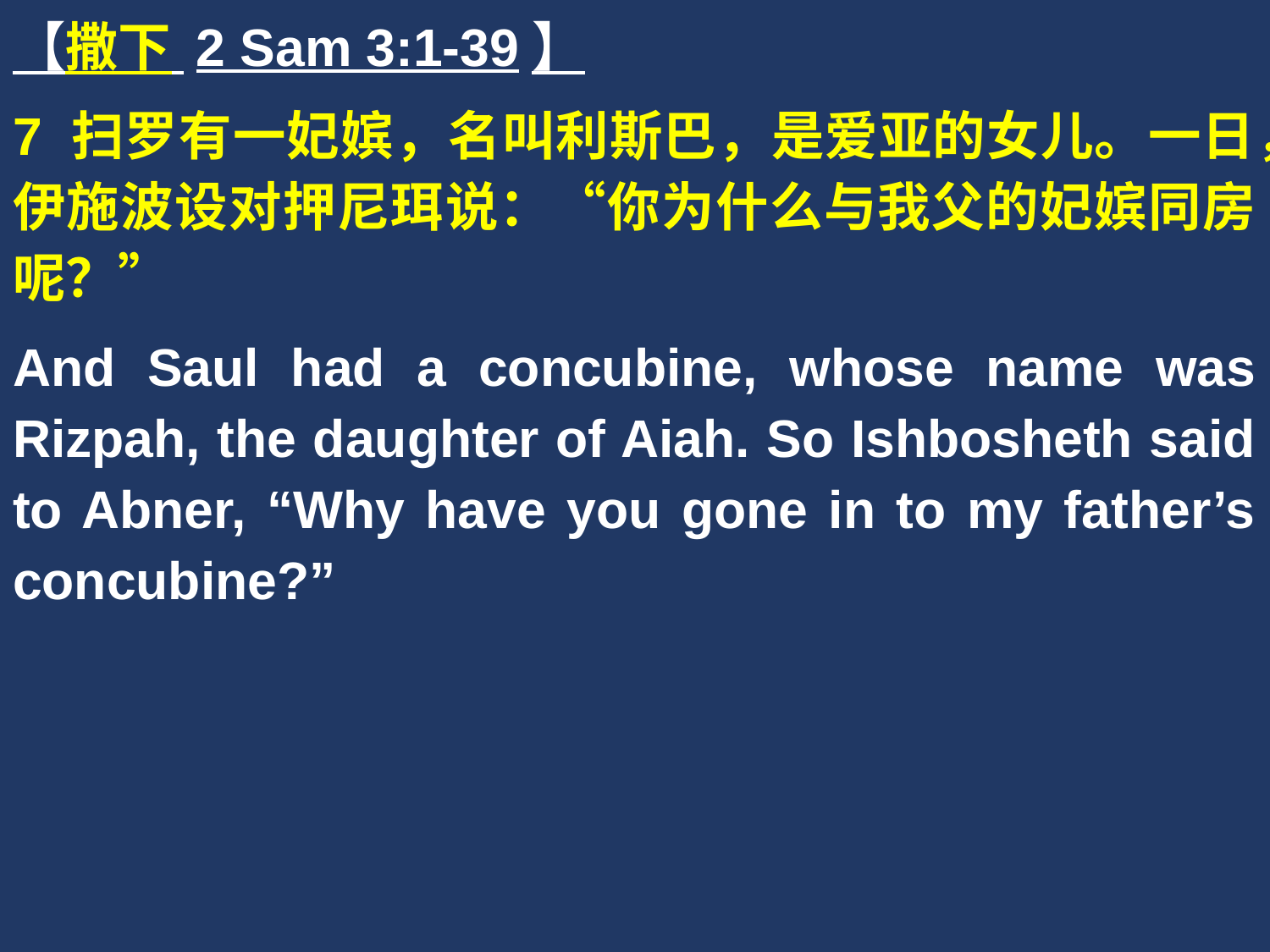

【撒下 2 Sam 3:1-39】
7 扫罗有一妃嫔，名叫利斯巴，是爱亚的女儿。一日，伊施波设对押尼珥说：“你为什么与我父的妃嫔同房呢？”
And Saul had a concubine, whose name was Rizpah, the daughter of Aiah. So Ishbosheth said to Abner, “Why have you gone in to my father’s concubine?”